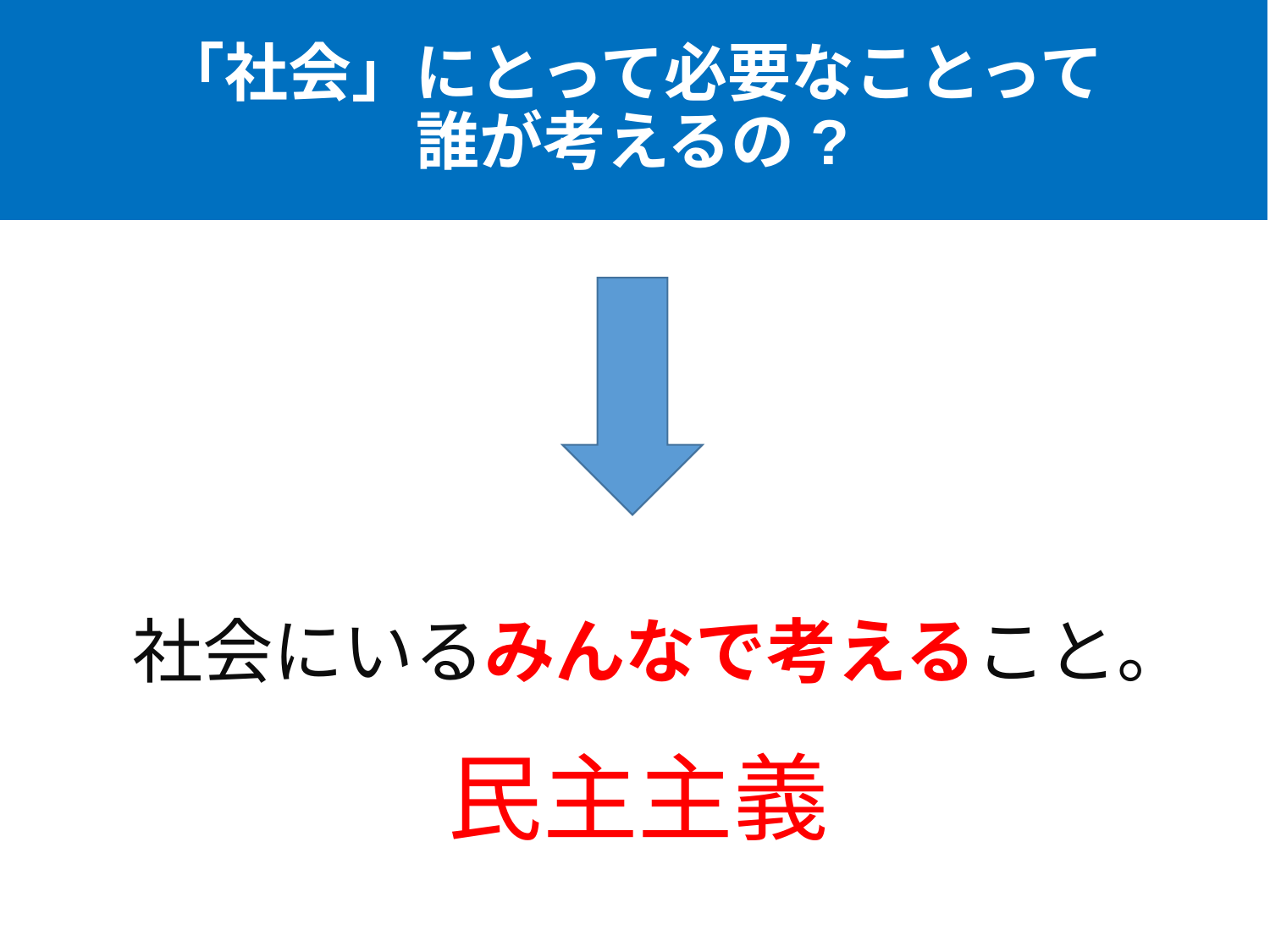

# 「社会」にとって必要なことって 誰が考えるの?

社会にいるみんなで考えること。
民主主義